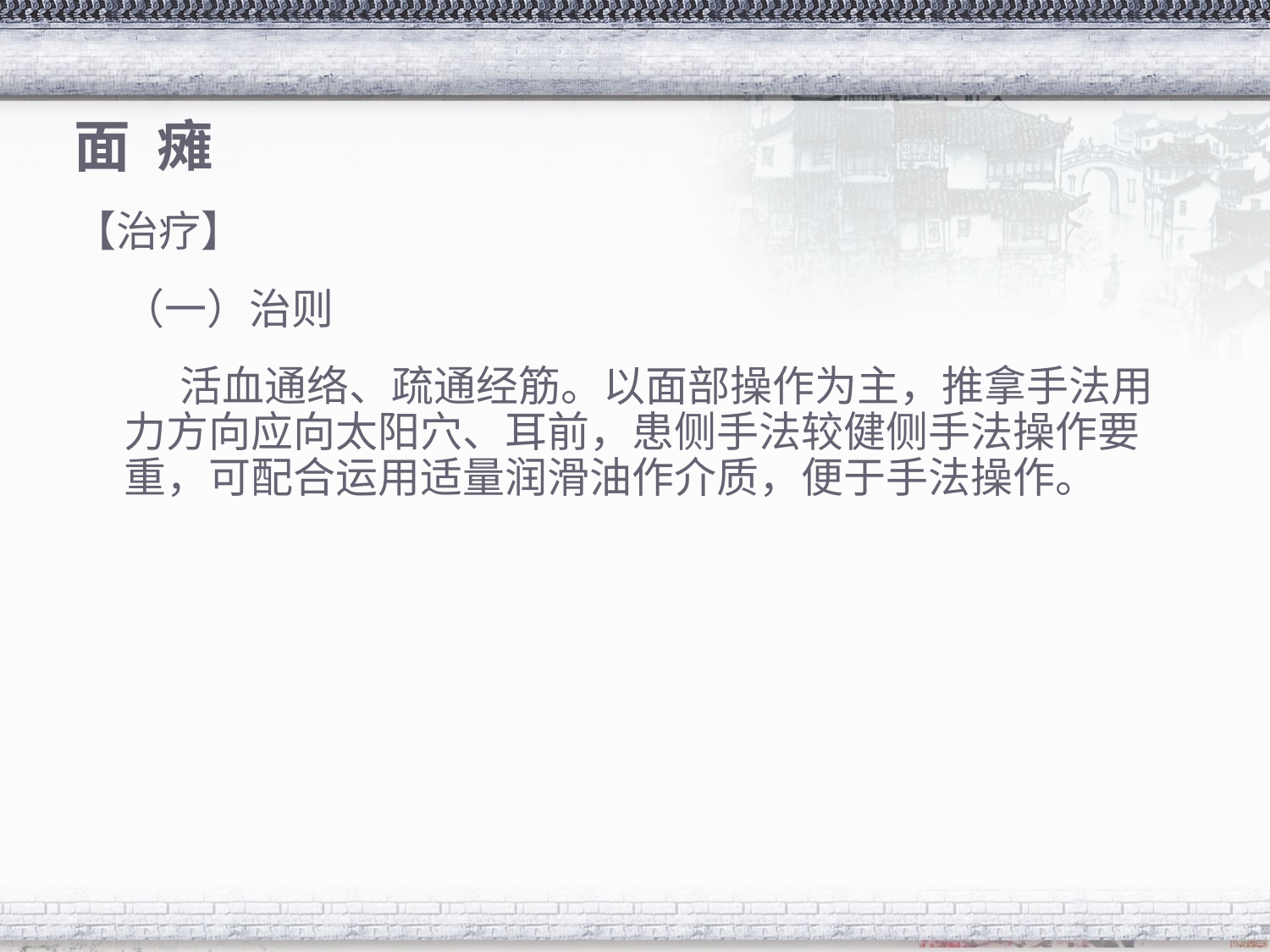

# 面  瘫
【治疗】
    （一）治则
          活血通络、疏通经筋。以面部操作为主，推拿手法用力方向应向太阳穴、耳前，患侧手法较健侧手法操作要重，可配合运用适量润滑油作介质，便于手法操作。